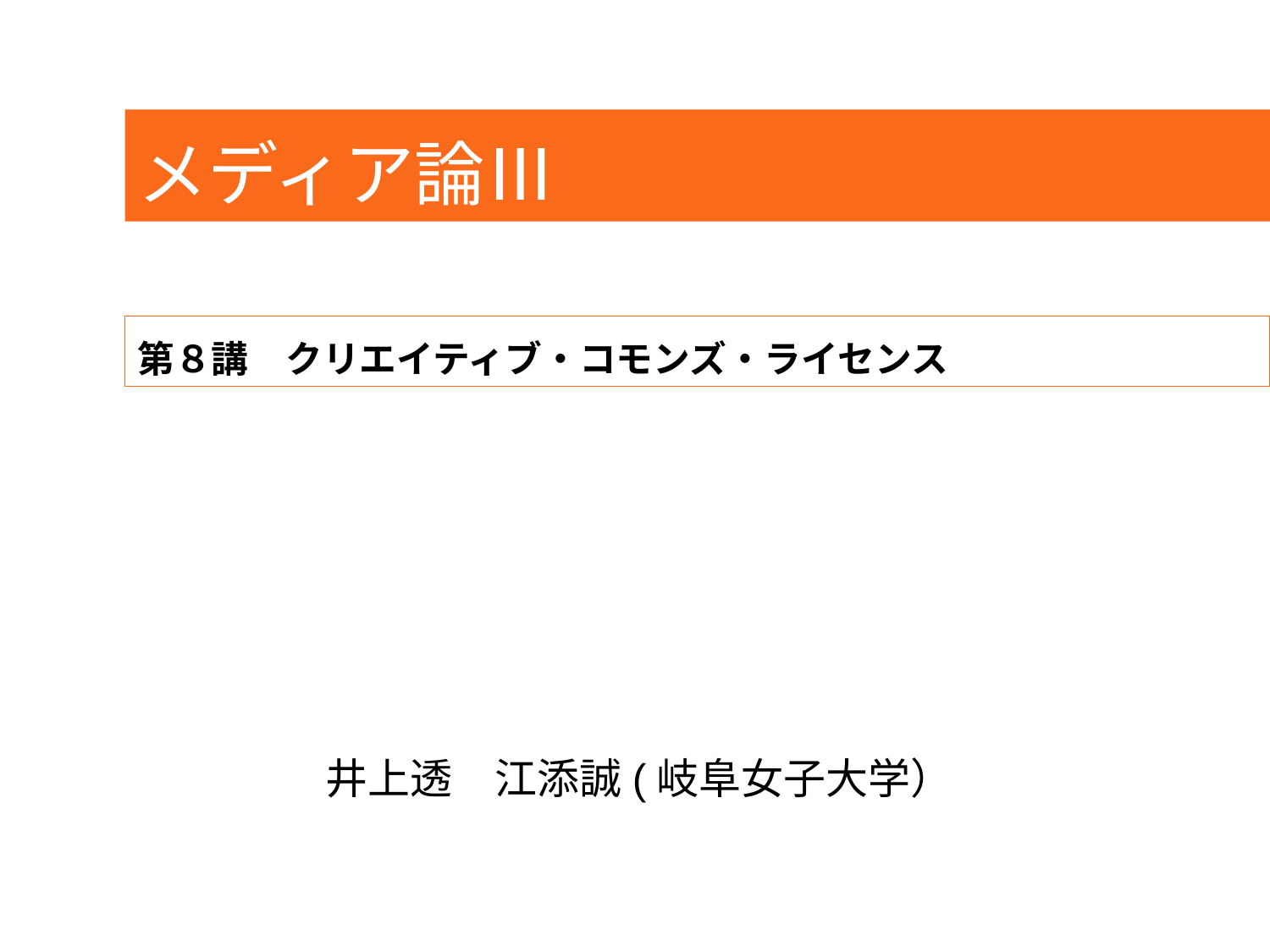

# メディア論Ⅲ
第８講　クリエイティブ・コモンズ・ライセンス
井上透　江添誠(岐阜女子大学）